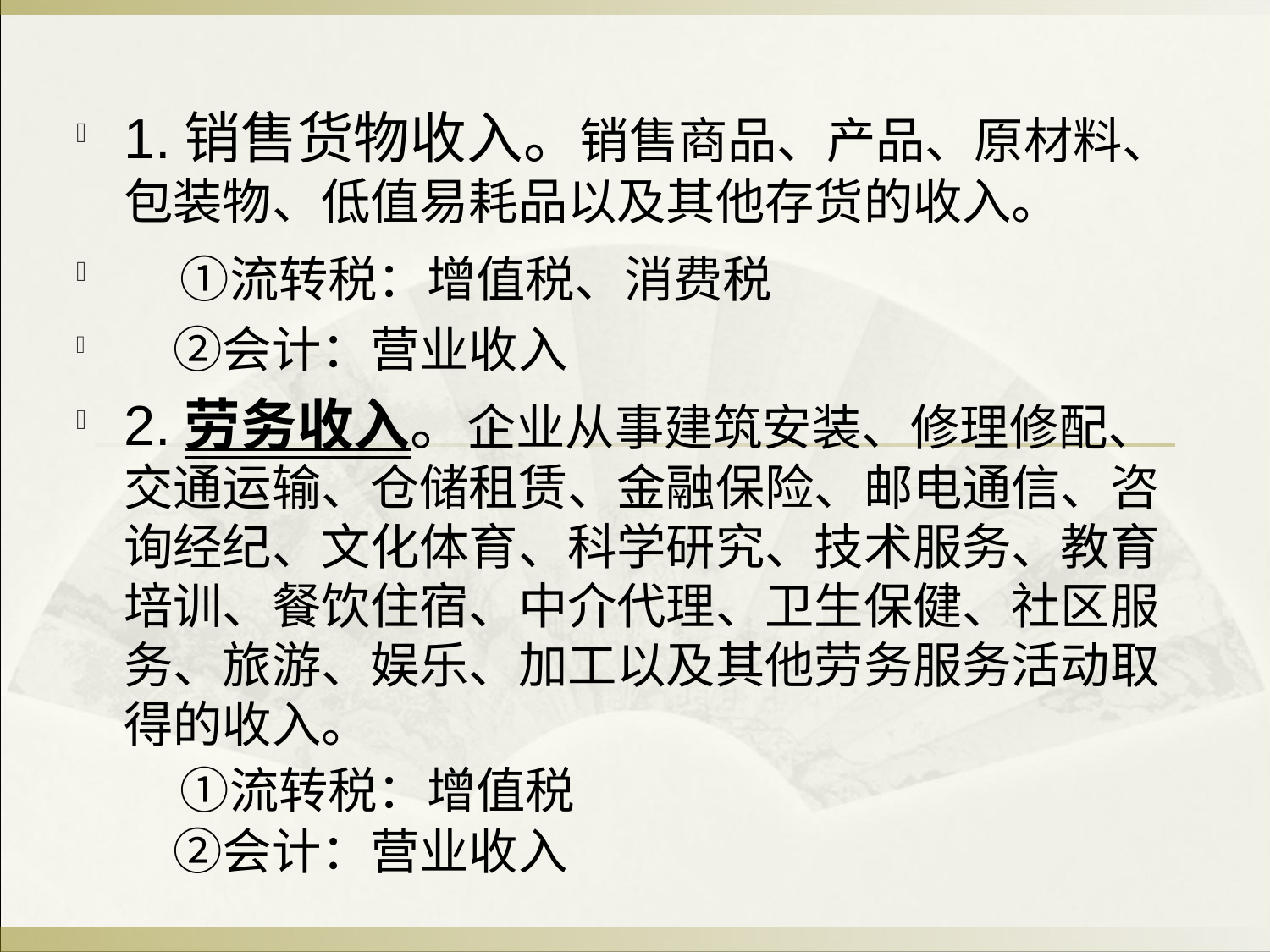

1.销售货物收入。销售商品、产品、原材料、包装物、低值易耗品以及其他存货的收入。
　①流转税：增值税、消费税
　②会计：营业收入
2.劳务收入。企业从事建筑安装、修理修配、交通运输、仓储租赁、金融保险、邮电通信、咨询经纪、文化体育、科学研究、技术服务、教育培训、餐饮住宿、中介代理、卫生保健、社区服务、旅游、娱乐、加工以及其他劳务服务活动取得的收入。
　①流转税：增值税
　②会计：营业收入